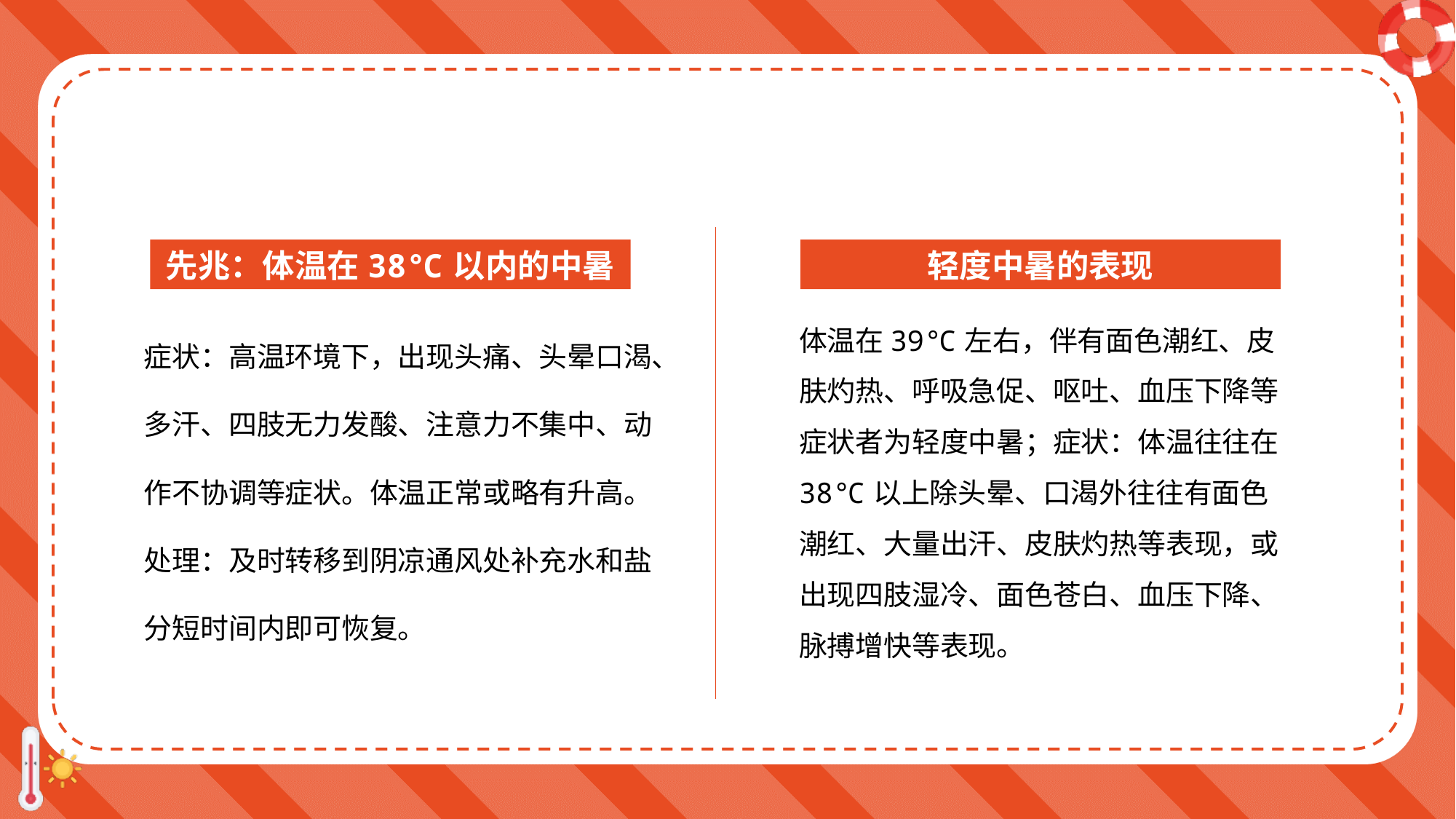

轻度中暑的表现
先兆：体温在38℃以内的中暑
症状：高温环境下，出现头痛、头晕口渴、多汗、四肢无力发酸、注意力不集中、动作不协调等症状。体温正常或略有升高。处理：及时转移到阴凉通风处补充水和盐分短时间内即可恢复。
体温在39℃左右，伴有面色潮红、皮肤灼热、呼吸急促、呕吐、血压下降等症状者为轻度中暑；症状：体温往往在38℃以上除头晕、口渴外往往有面色潮红、大量出汗、皮肤灼热等表现，或出现四肢湿冷、面色苍白、血压下降、脉搏增快等表现。